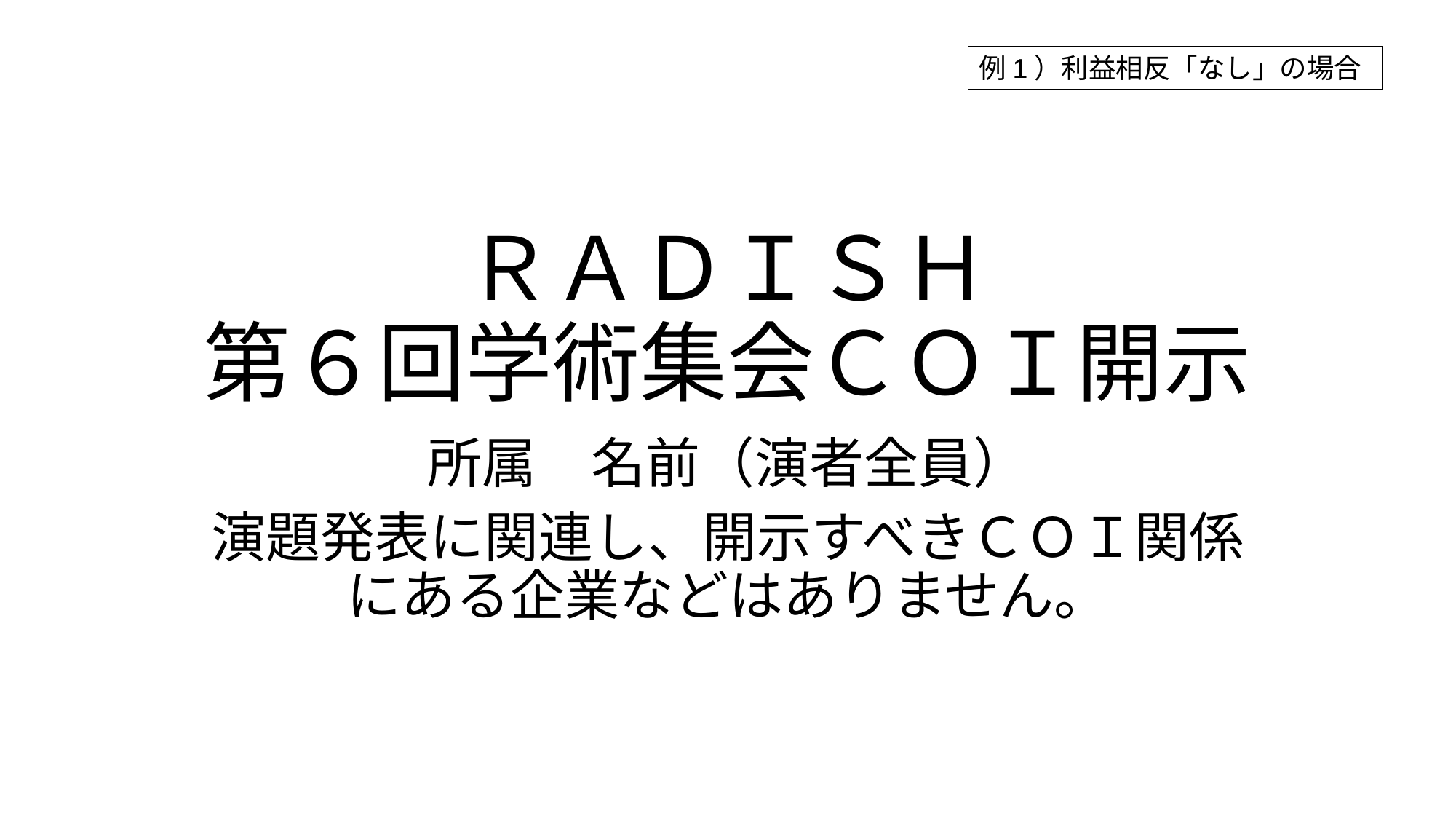

例1）利益相反「なし」の場合
# ＲＡＤＩＳＨ 第６回学術集会ＣＯＩ開示
所属　名前（演者全員）
演題発表に関連し、開示すべきＣＯＩ関係にある企業などはありません。